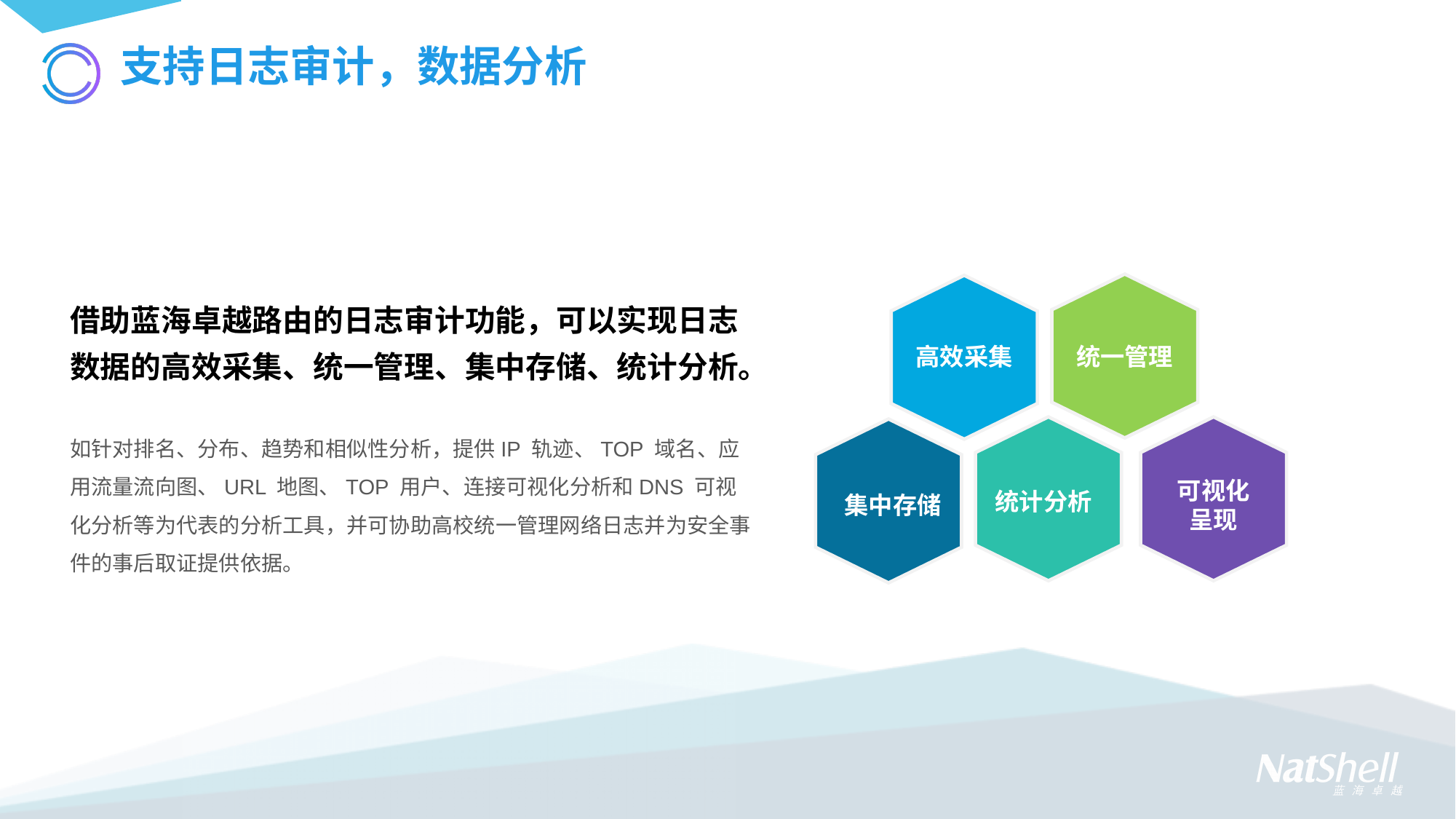

# 支持日志审计，数据分析

高效采集
统一管理

可视化呈现

集中存储
统计分析
借助蓝海卓越路由的日志审计功能，可以实现日志数据的高效采集、统一管理、集中存储、统计分析。

如针对排名、分布、趋势和相似性分析，提供IP 轨迹、TOP 域名、应用流量流向图、URL 地图、TOP 用户、连接可视化分析和DNS 可视化分析等为代表的分析工具，并可协助高校统一管理网络日志并为安全事件的事后取证提供依据。